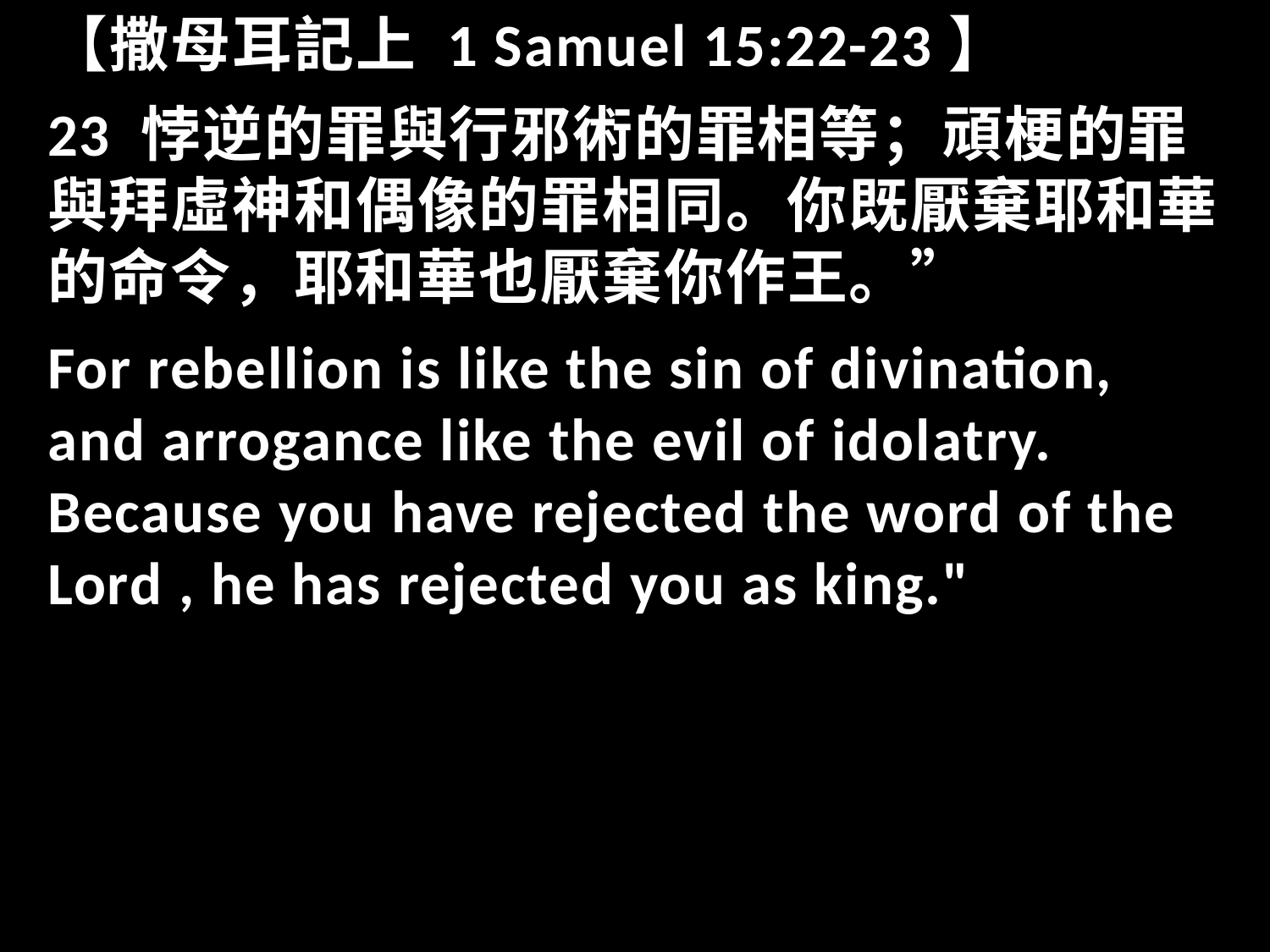

【撒母耳記上 1 Samuel 15:22-23】
23 悖逆的罪與行邪術的罪相等；頑梗的罪與拜虛神和偶像的罪相同。你既厭棄耶和華的命令，耶和華也厭棄你作王。”
For rebellion is like the sin of divination, and arrogance like the evil of idolatry. Because you have rejected the word of the Lord , he has rejected you as king."